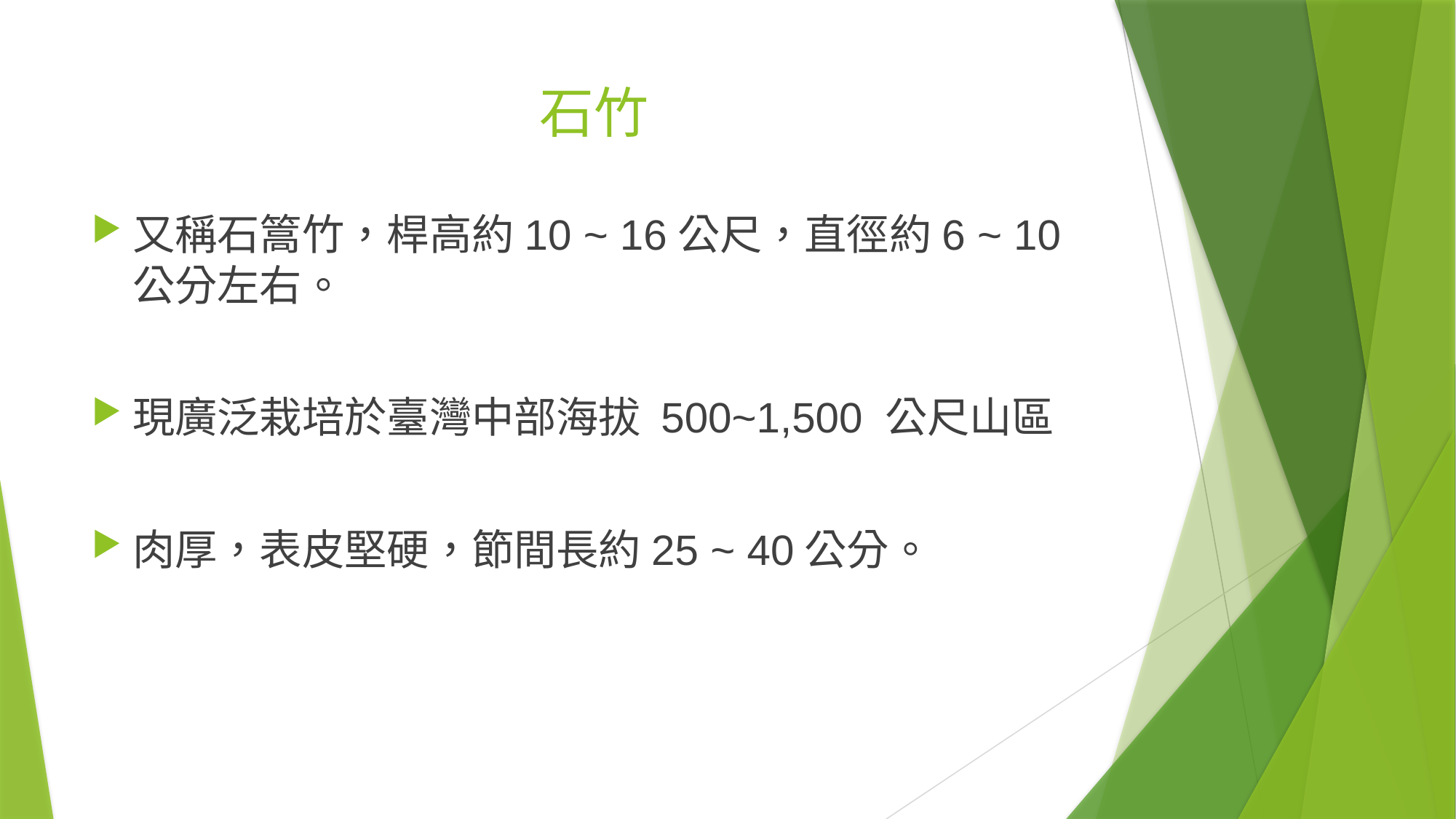

# 石竹
又稱石篙竹，桿高約10 ~ 16公尺，直徑約6 ~ 10公分左右。

現廣泛栽培於臺灣中部海拔 500~1,500 公尺山區

肉厚，表皮堅硬，節間長約25 ~ 40公分。